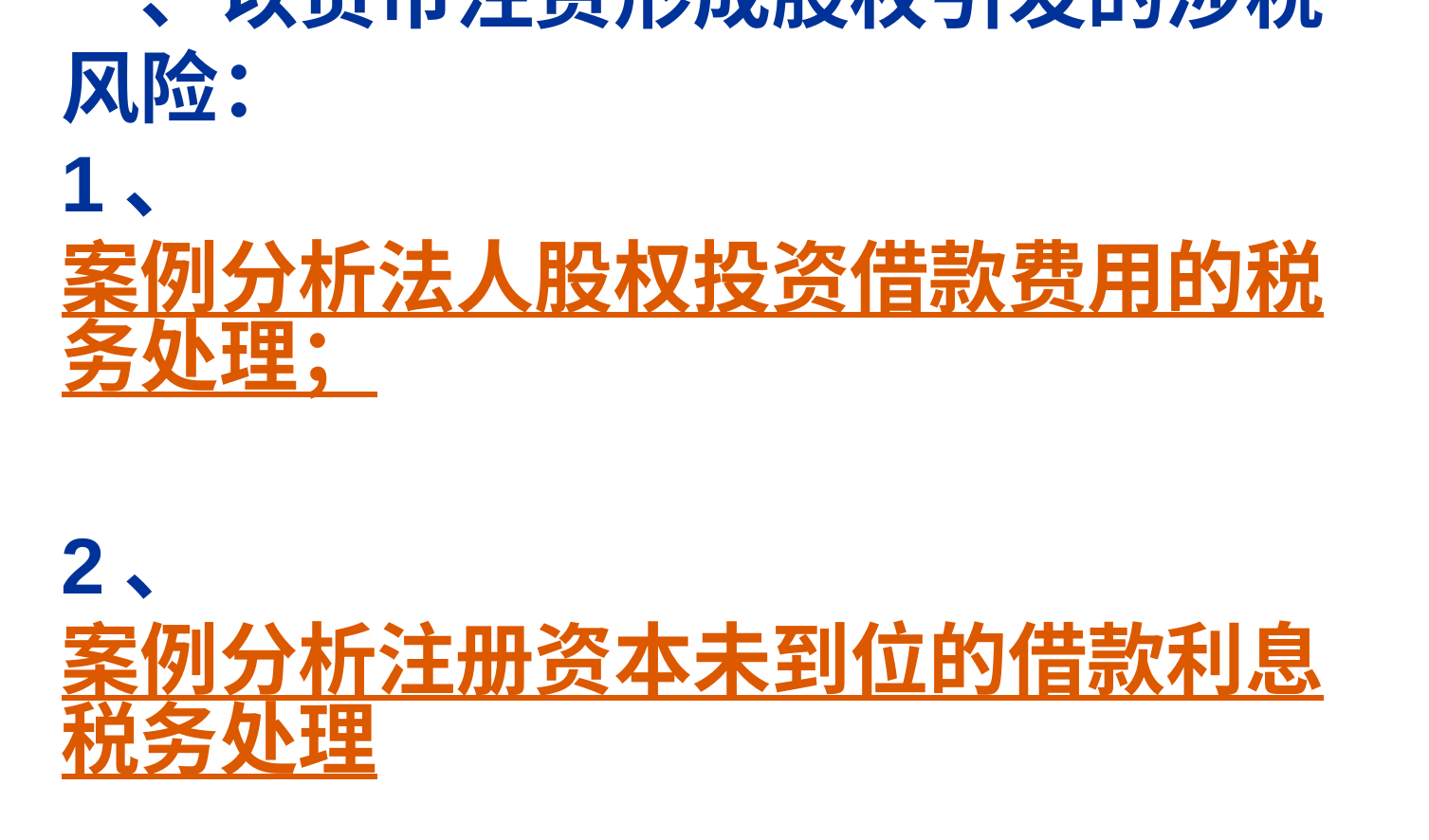

# 一、以货币注资形成股权引发的涉税风险： 1、案例分析法人股权投资借款费用的税务处理； 2、案例分析注册资本未到位的借款利息税务处理